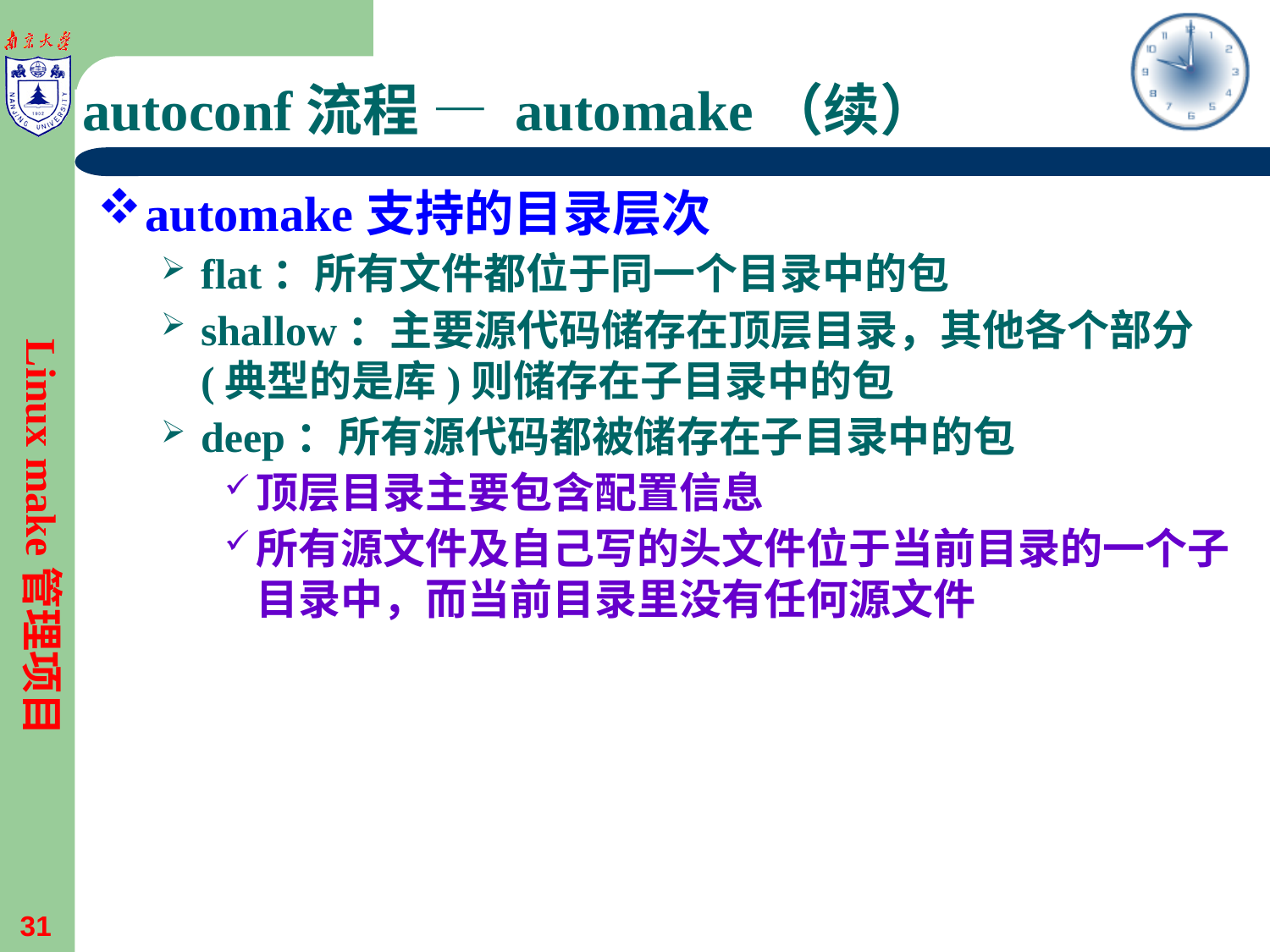

# autoconf流程 — automake（续）
automake支持的目录层次
flat：所有文件都位于同一个目录中的包
shallow：主要源代码储存在顶层目录，其他各个部分(典型的是库)则储存在子目录中的包
deep：所有源代码都被储存在子目录中的包
顶层目录主要包含配置信息
所有源文件及自己写的头文件位于当前目录的一个子目录中，而当前目录里没有任何源文件
Linux make管理项目
31